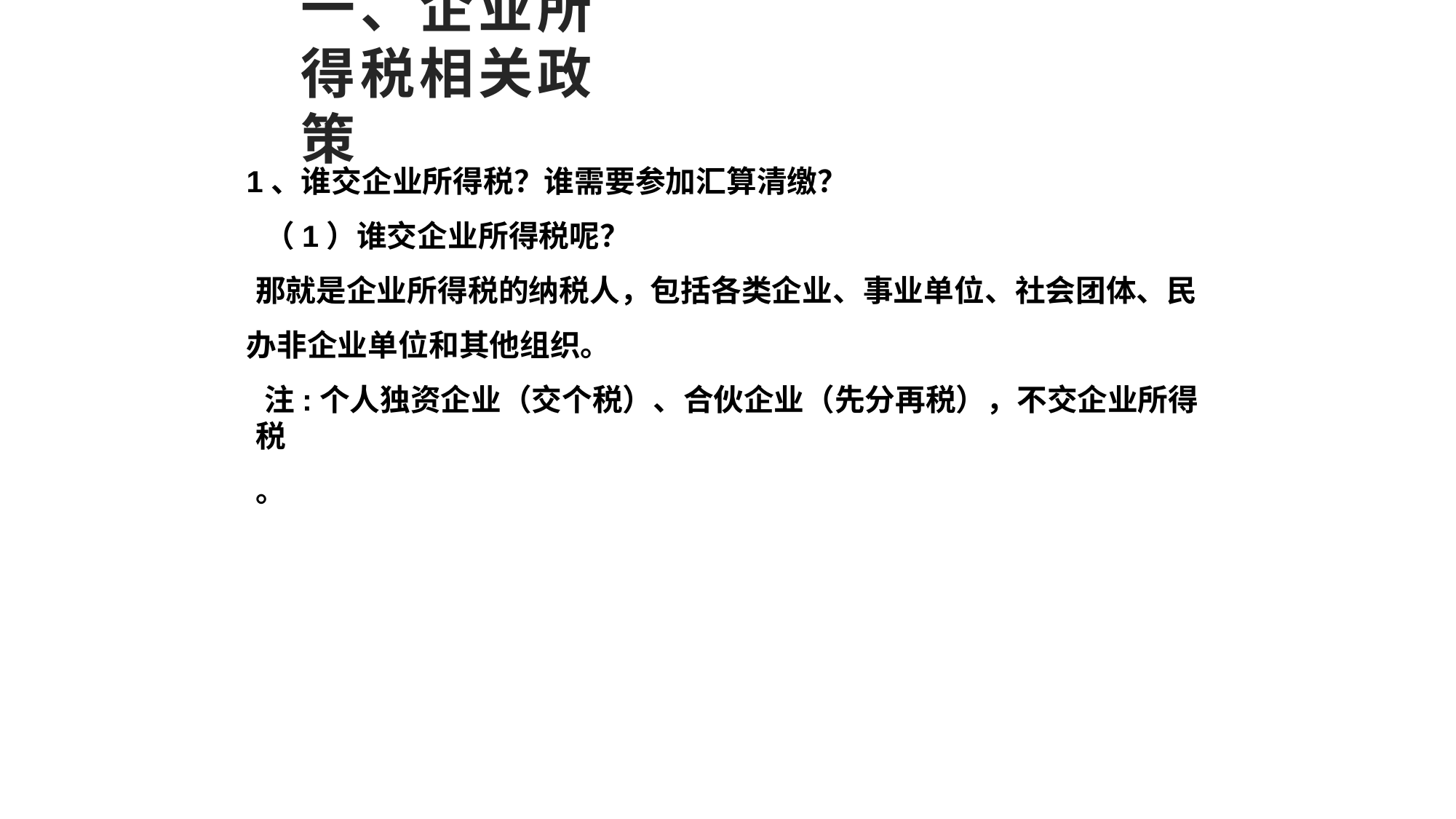

# 一、企业所得税相关政策
1、谁交企业所得税？谁需要参加汇算清缴？
（1）谁交企业所得税呢？
那就是企业所得税的纳税人，包括各类企业、事业单位、社会团体、民 办非企业单位和其他组织。
注:个人独资企业（交个税）、合伙企业（先分再税），不交企业所得税
。